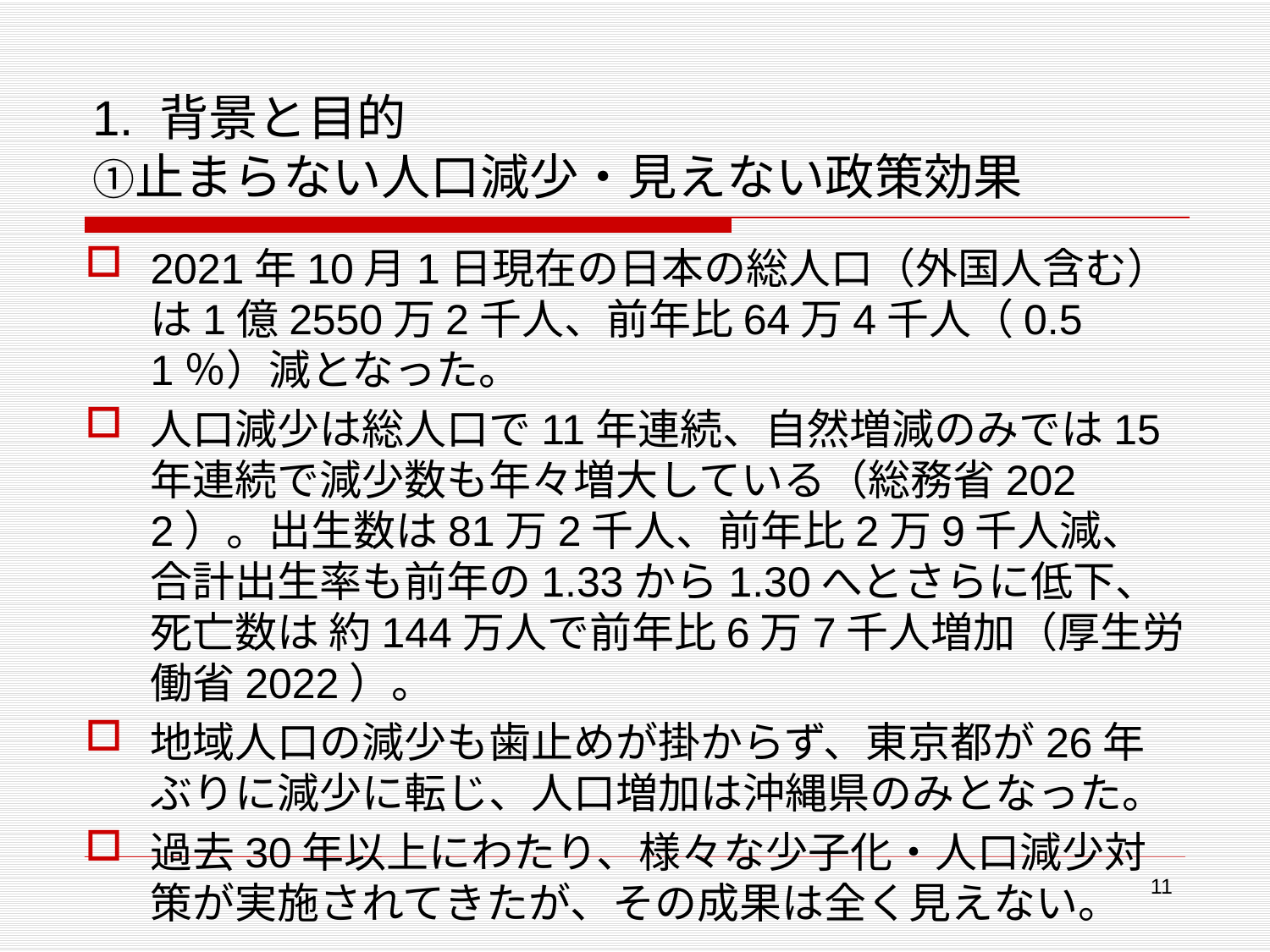

# 1. 背景と目的 ①止まらない人口減少・見えない政策効果
2021年10月1日現在の日本の総人口（外国人含む）は1億2550万2千人、前年比64万4千人（0.51％）減となった。
人口減少は総人口で11年連続、自然増減のみでは15年連続で減少数も年々増大している（総務省2022）。出生数は81万2千人、前年比2万9千人減、合計出生率も前年の1.33から1.30へとさらに低下、死亡数は 約144万人で前年比6万7千人増加（厚生労働省2022）。
地域人口の減少も歯止めが掛からず、東京都が26年ぶりに減少に転じ、人口増加は沖縄県のみとなった。
過去30年以上にわたり、様々な少子化・人口減少対策が実施されてきたが、その成果は全く見えない。
11